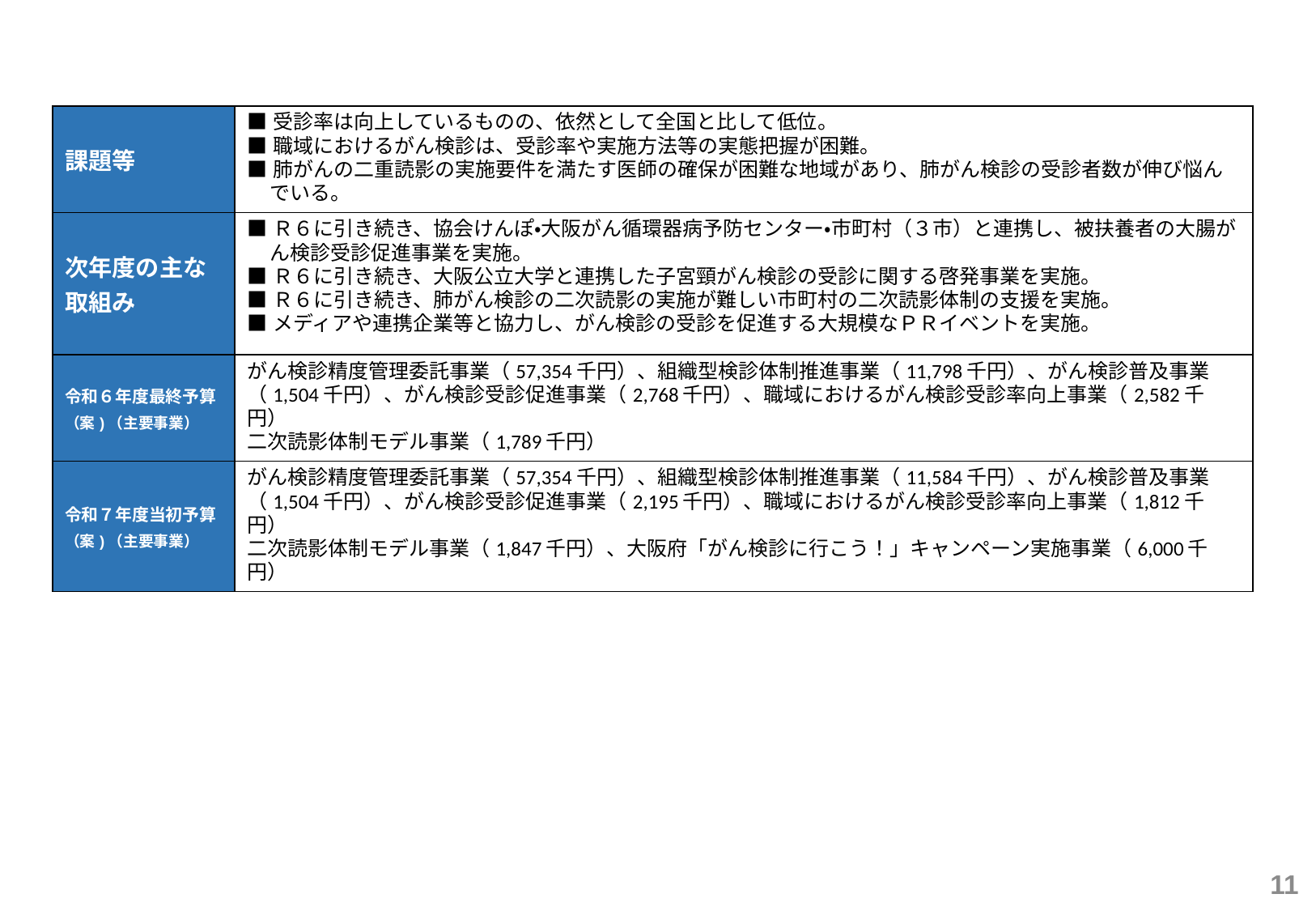

| 課題等 | ■受診率は向上しているものの、依然として全国と比して低位。 ■職域におけるがん検診は、受診率や実施方法等の実態把握が困難。 ■肺がんの二重読影の実施要件を満たす医師の確保が困難な地域があり、肺がん検診の受診者数が伸び悩んでいる。 |
| --- | --- |
| 次年度の主な取組み | ■Ｒ６に引き続き、協会けんぽ・大阪がん循環器病予防センター・市町村（３市）と連携し、被扶養者の大腸がん検診受診促進事業を実施。 ■Ｒ６に引き続き、大阪公立大学と連携した子宮頸がん検診の受診に関する啓発事業を実施。 ■Ｒ６に引き続き、肺がん検診の二次読影の実施が難しい市町村の二次読影体制の支援を実施。 ■メディアや連携企業等と協力し、がん検診の受診を促進する大規模なＰＲイベントを実施。 |
| 令和６年度最終予算（案)（主要事業） | がん検診精度管理委託事業（57,354千円）、組織型検診体制推進事業（11,798千円）、がん検診普及事業（1,504千円）、がん検診受診促進事業（2,768千円）、職域におけるがん検診受診率向上事業（2,582千円） 二次読影体制モデル事業（1,789千円） |
| 令和７年度当初予算（案)（主要事業） | がん検診精度管理委託事業（57,354千円）、組織型検診体制推進事業（11,584千円）、がん検診普及事業（1,504千円）、がん検診受診促進事業（2,195千円）、職域におけるがん検診受診率向上事業（1,812千円） 二次読影体制モデル事業（1,847千円）、大阪府「がん検診に行こう！」キャンペーン実施事業（6,000千円） |
11